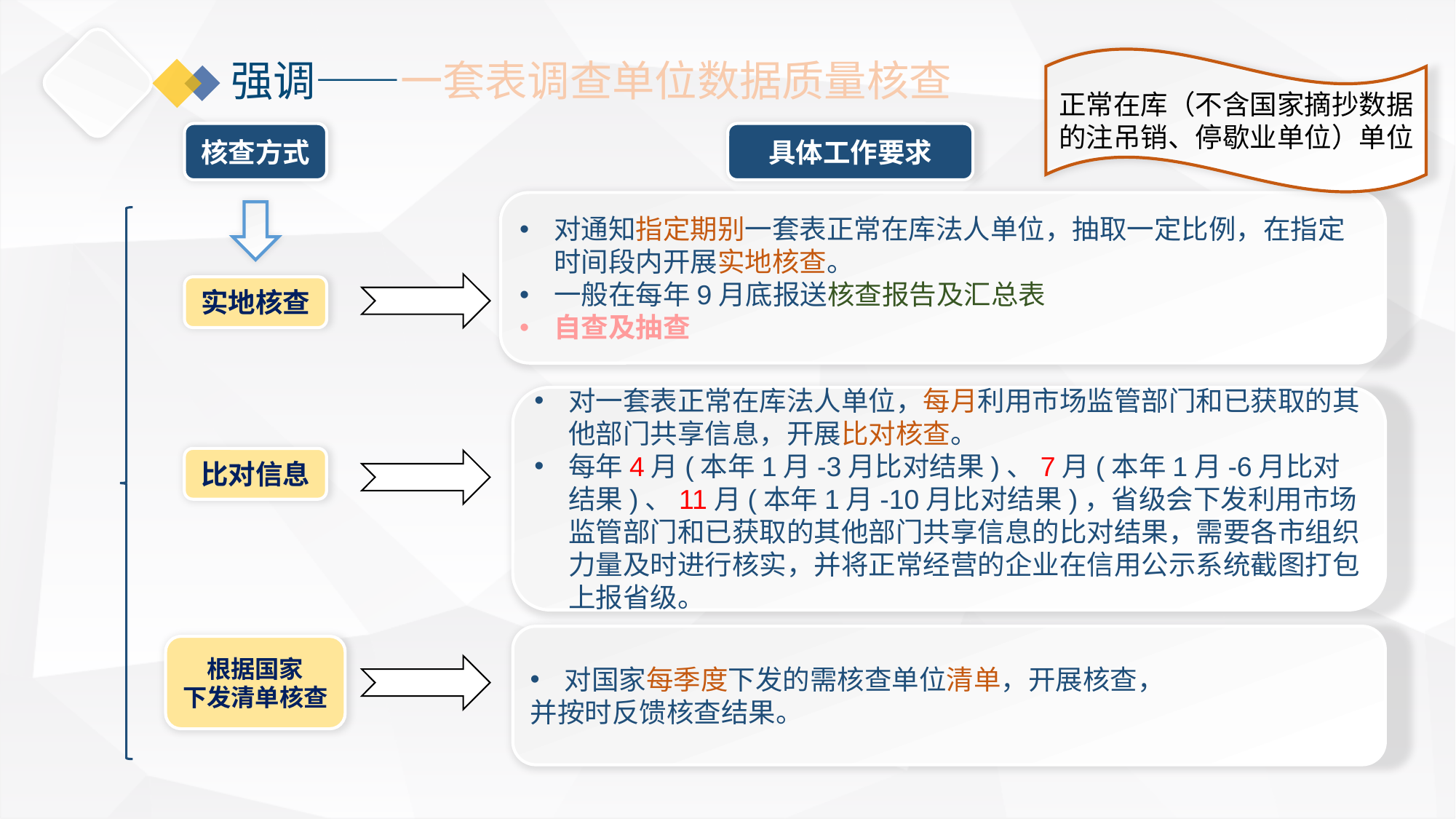

强调——一套表调查单位数据质量核查
正常在库（不含国家摘抄数据的注吊销、停歇业单位）单位

核查方式
具体工作要求
对通知指定期别一套表正常在库法人单位，抽取一定比例，在指定时间段内开展实地核查。
一般在每年9月底报送核查报告及汇总表
自查及抽查

实地核查
对一套表正常在库法人单位，每月利用市场监管部门和已获取的其他部门共享信息，开展比对核查。
每年4月(本年1月-3月比对结果)、7月(本年1月-6月比对结果)、11月(本年1月-10月比对结果)，省级会下发利用市场监管部门和已获取的其他部门共享信息的比对结果，需要各市组织力量及时进行核实，并将正常经营的企业在信用公示系统截图打包上报省级。
比对信息

对国家每季度下发的需核查单位清单，开展核查，
并按时反馈核查结果。
根据国家
下发清单核查

68